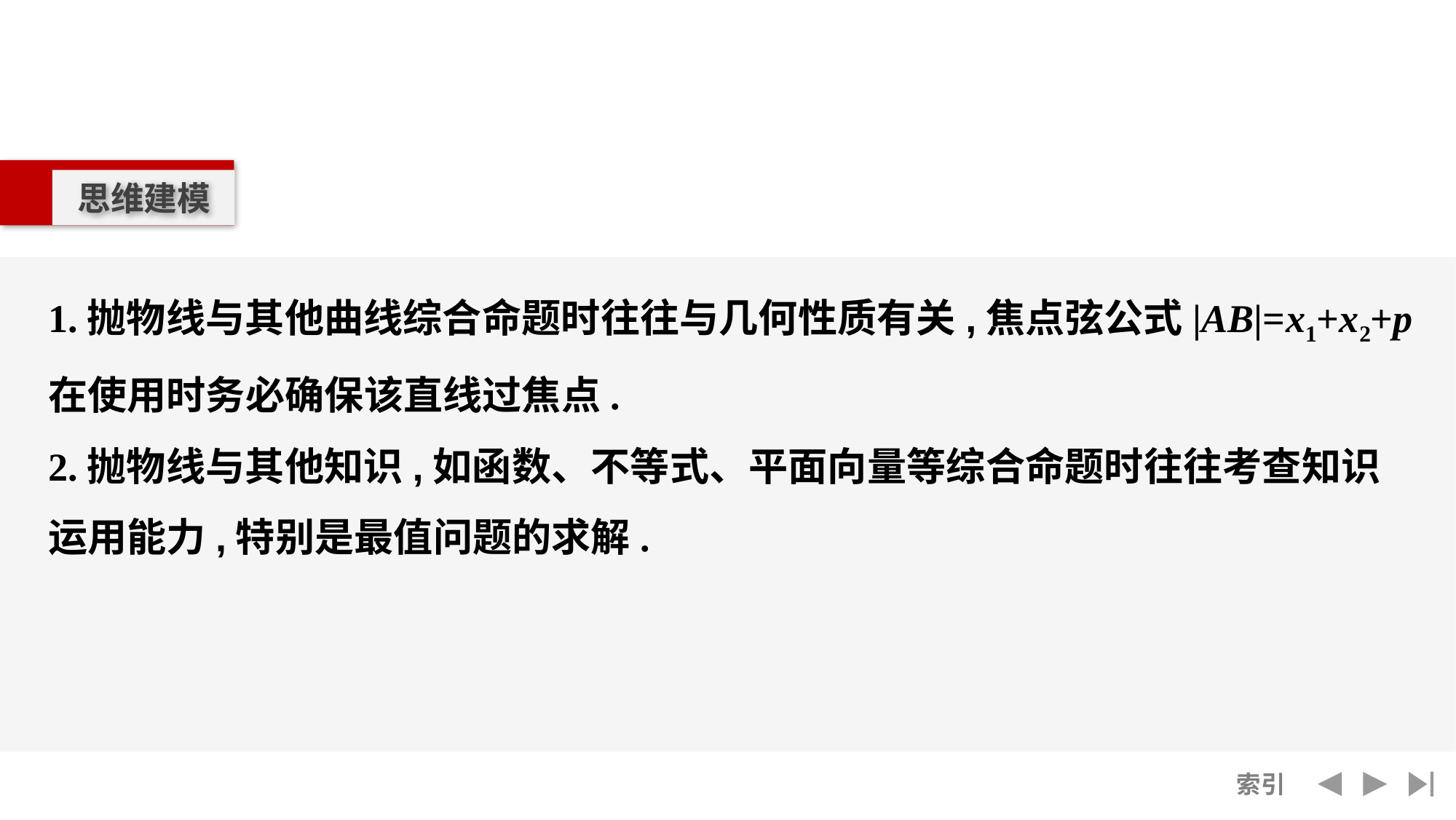

思维建模

1.抛物线与其他曲线综合命题时往往与几何性质有关,焦点弦公式|AB|=x1+x2+p在使用时务必确保该直线过焦点.
2.抛物线与其他知识,如函数、不等式、平面向量等综合命题时往往考查知识运用能力,特别是最值问题的求解.